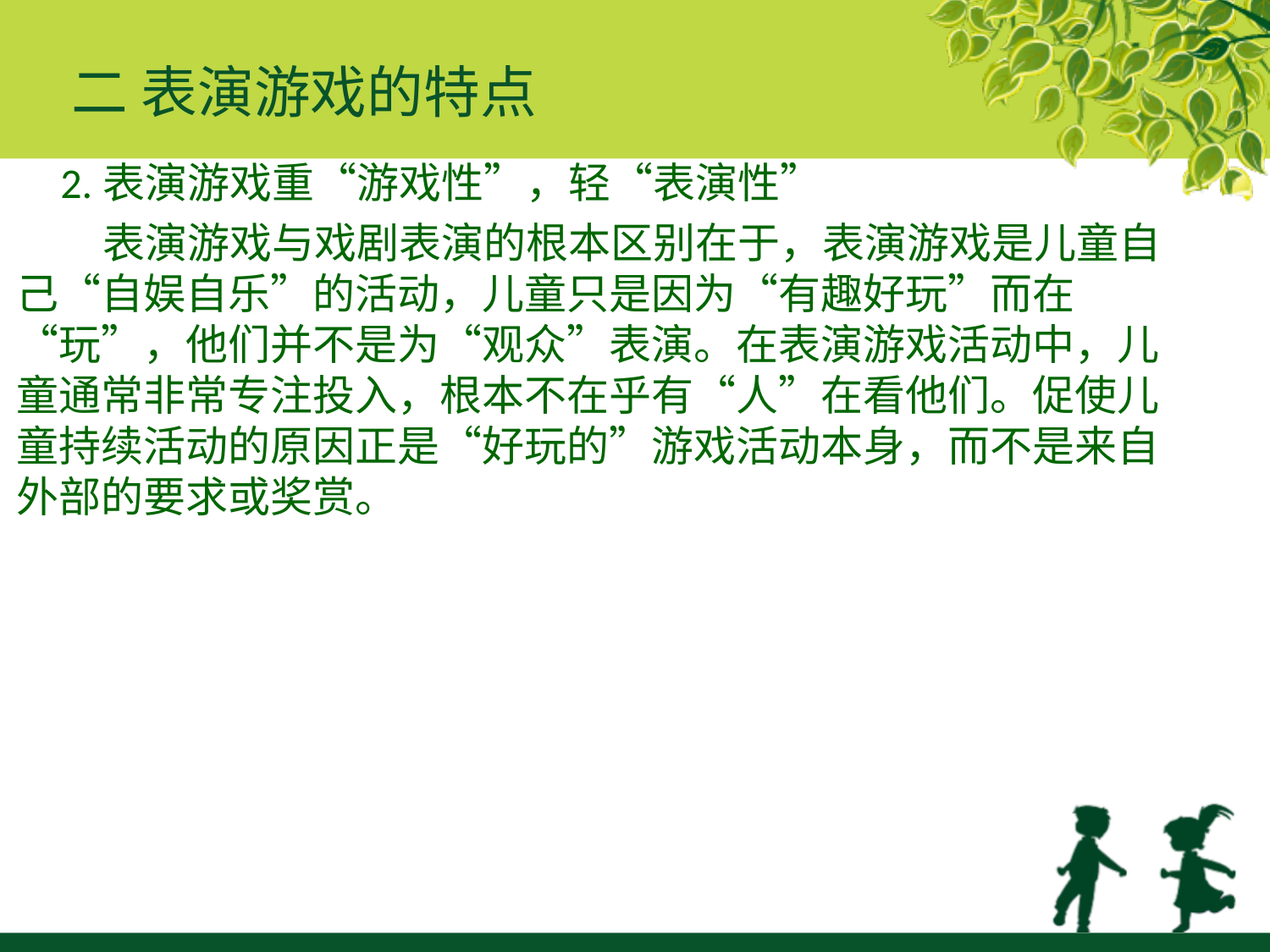

# 二 表演游戏的特点
     2.表演游戏重“游戏性”，轻“表演性”
        表演游戏与戏剧表演的根本区别在于，表演游戏是儿童自己“自娱自乐”的活动，儿童只是因为“有趣好玩”而在“玩”，他们并不是为“观众”表演。在表演游戏活动中，儿童通常非常专注投入，根本不在乎有“人”在看他们。促使儿童持续活动的原因正是“好玩的”游戏活动本身，而不是来自外部的要求或奖赏。